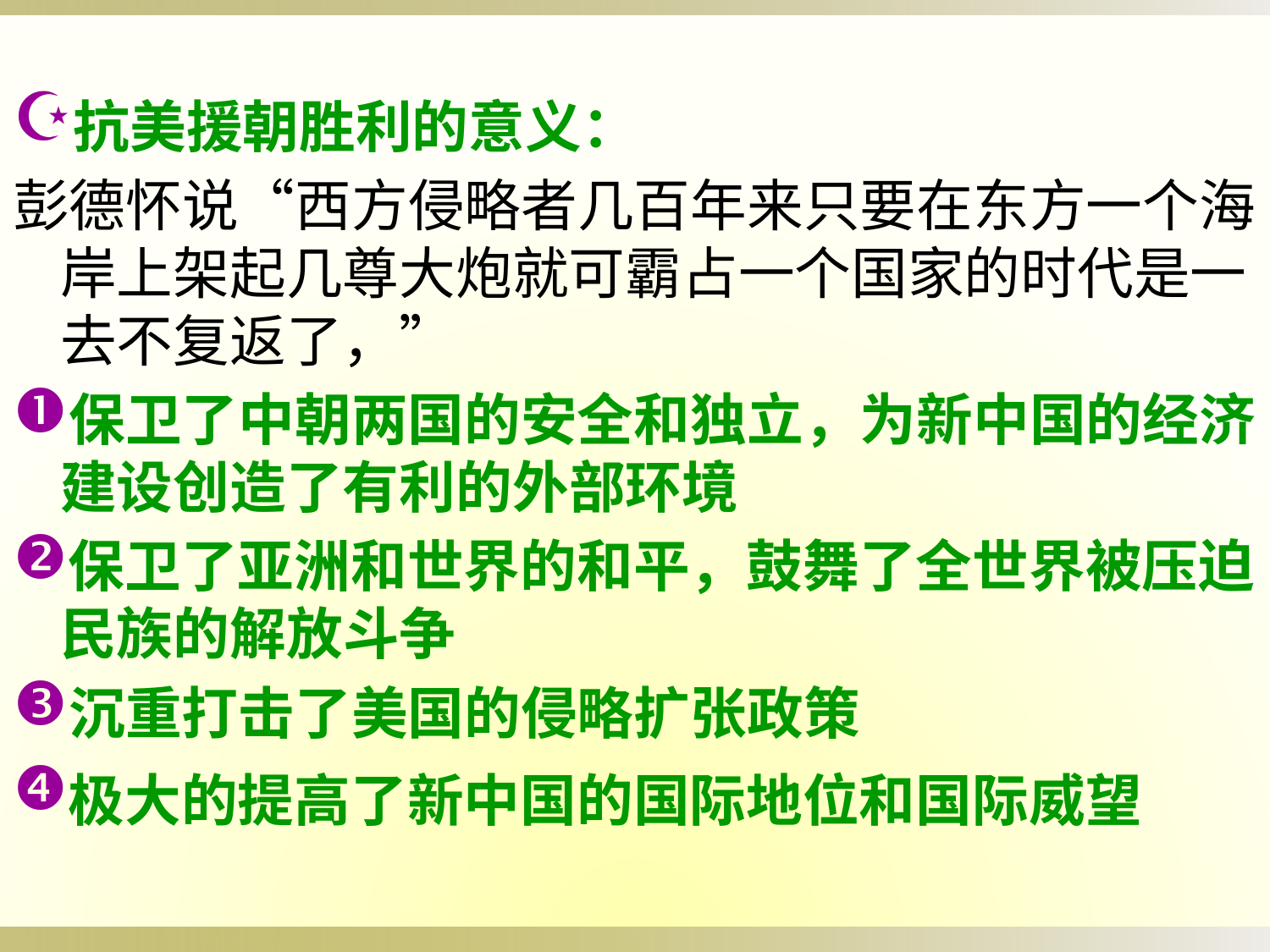

抗美援朝胜利的意义：
彭德怀说“西方侵略者几百年来只要在东方一个海岸上架起几尊大炮就可霸占一个国家的时代是一去不复返了，”
保卫了中朝两国的安全和独立，为新中国的经济建设创造了有利的外部环境
保卫了亚洲和世界的和平，鼓舞了全世界被压迫民族的解放斗争
沉重打击了美国的侵略扩张政策
极大的提高了新中国的国际地位和国际威望